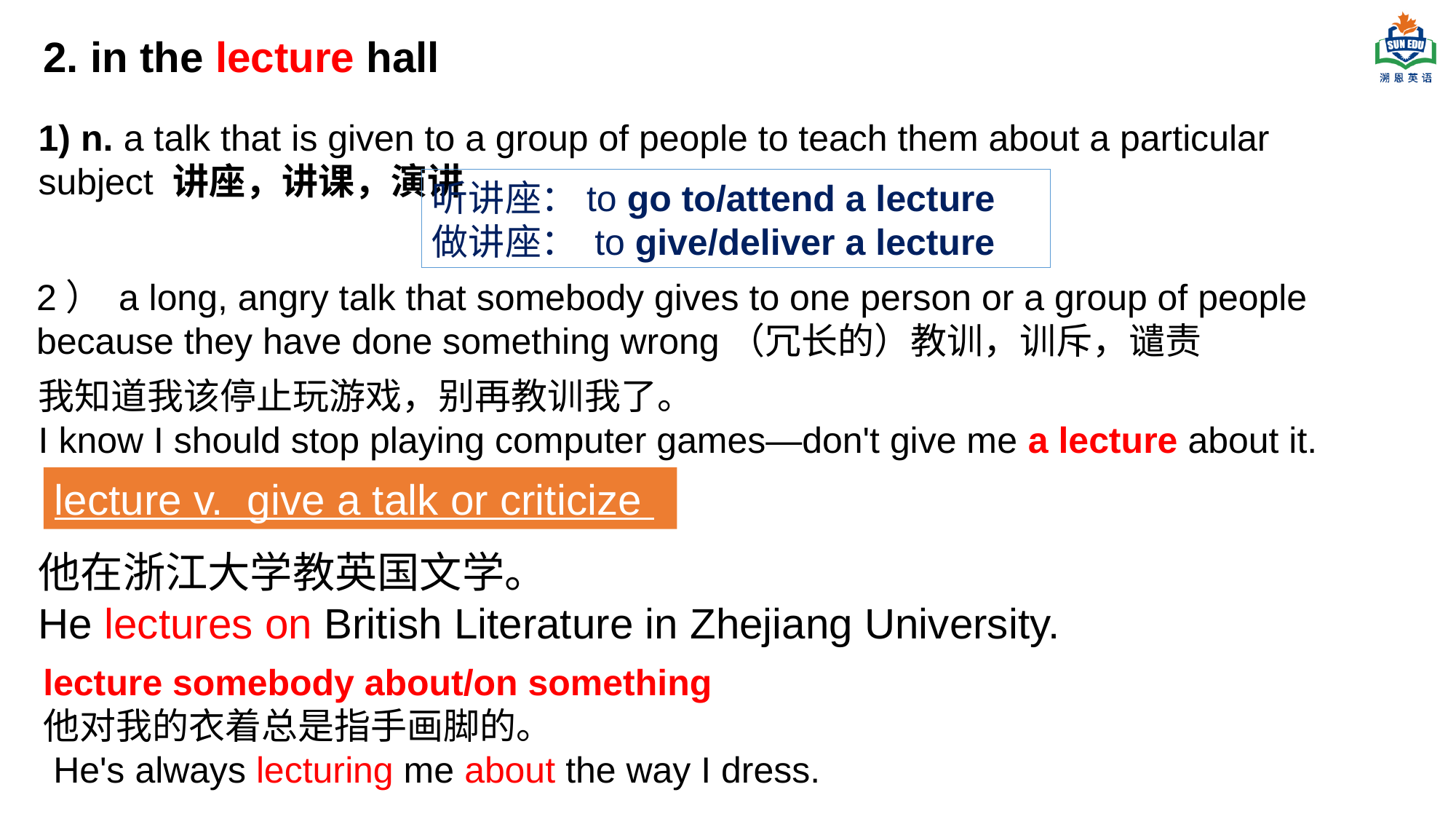

2. in the lecture hall
1) n. a talk that is given to a group of people to teach them about a particular subject 讲座，讲课，演讲
听讲座：to go to/attend a lecture
做讲座： to give/deliver a lecture
2） a long, angry talk that somebody gives to one person or a group of people because they have done something wrong（冗长的）教训，训斥，谴责
我知道我该停止玩游戏，别再教训我了。
I know I should stop playing computer games—don't give me a lecture about it.
lecture v.  give a talk or criticize
他在浙江大学教英国文学。
He lectures on British Literature in Zhejiang University.
lecture somebody about/on something
他对我的衣着总是指手画脚的。
 He's always lecturing me about the way I dress.